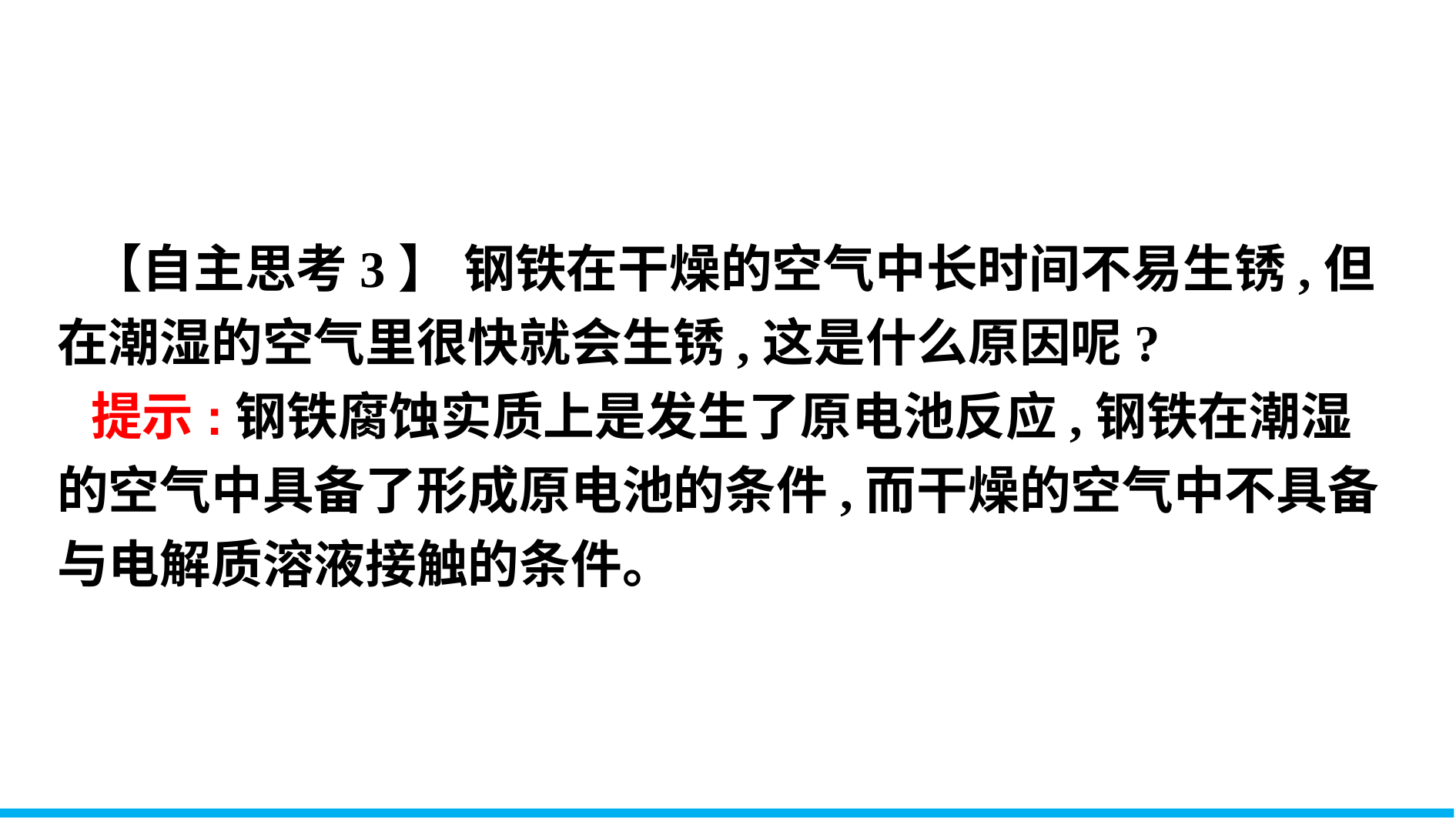

【自主思考3】 钢铁在干燥的空气中长时间不易生锈,但在潮湿的空气里很快就会生锈,这是什么原因呢?
提示:钢铁腐蚀实质上是发生了原电池反应,钢铁在潮湿的空气中具备了形成原电池的条件,而干燥的空气中不具备与电解质溶液接触的条件。